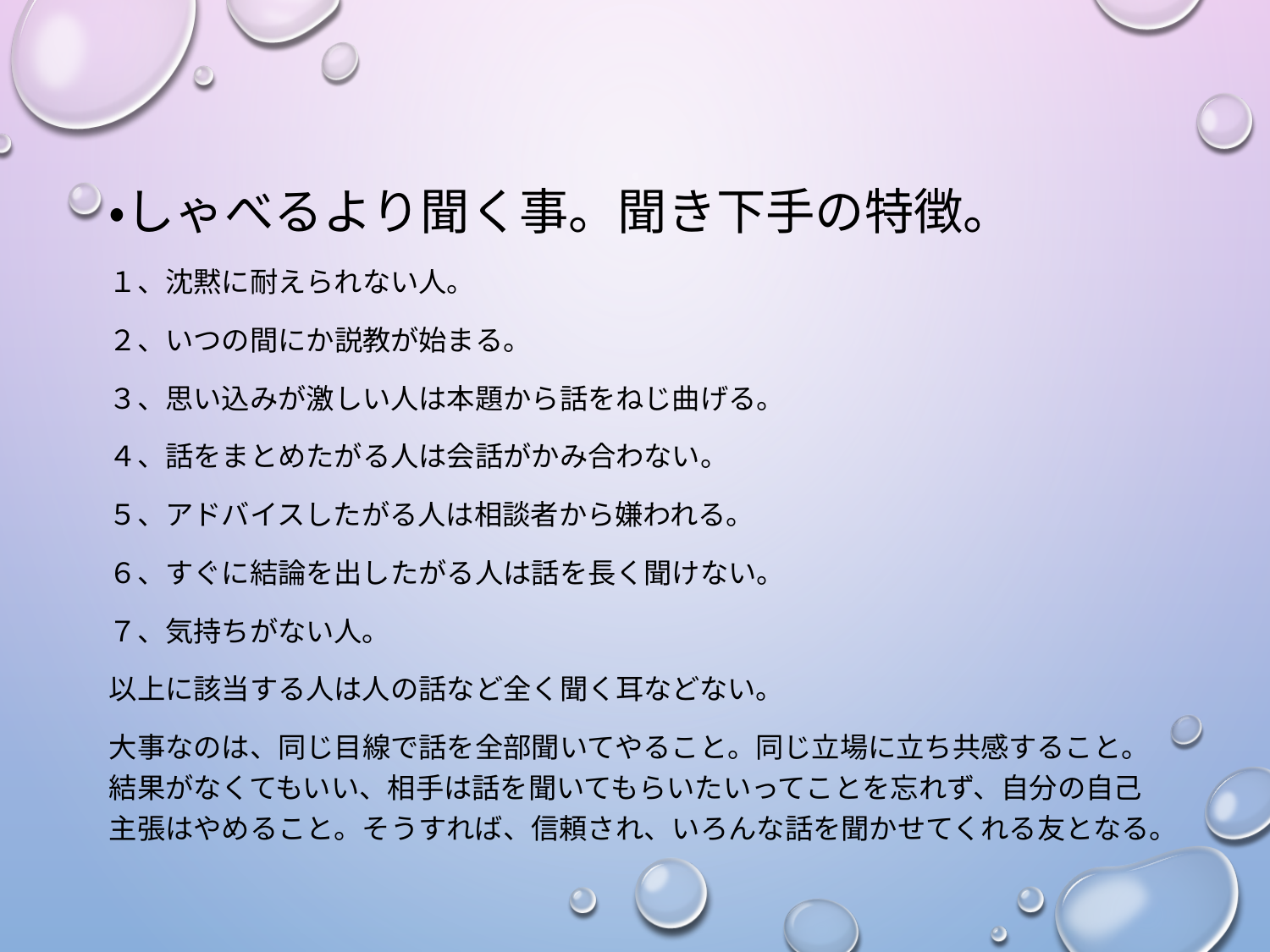

・しゃべるより聞く事。聞き下手の特徴。
１、沈黙に耐えられない人。
２、いつの間にか説教が始まる。
３、思い込みが激しい人は本題から話をねじ曲げる。
４、話をまとめたがる人は会話がかみ合わない。
５、アドバイスしたがる人は相談者から嫌われる。
６、すぐに結論を出したがる人は話を長く聞けない。
７、気持ちがない人。
以上に該当する人は人の話など全く聞く耳などない。
大事なのは、同じ目線で話を全部聞いてやること。同じ立場に立ち共感すること。結果がなくてもいい、相手は話を聞いてもらいたいってことを忘れず、自分の自己主張はやめること。そうすれば、信頼され、いろんな話を聞かせてくれる友となる。